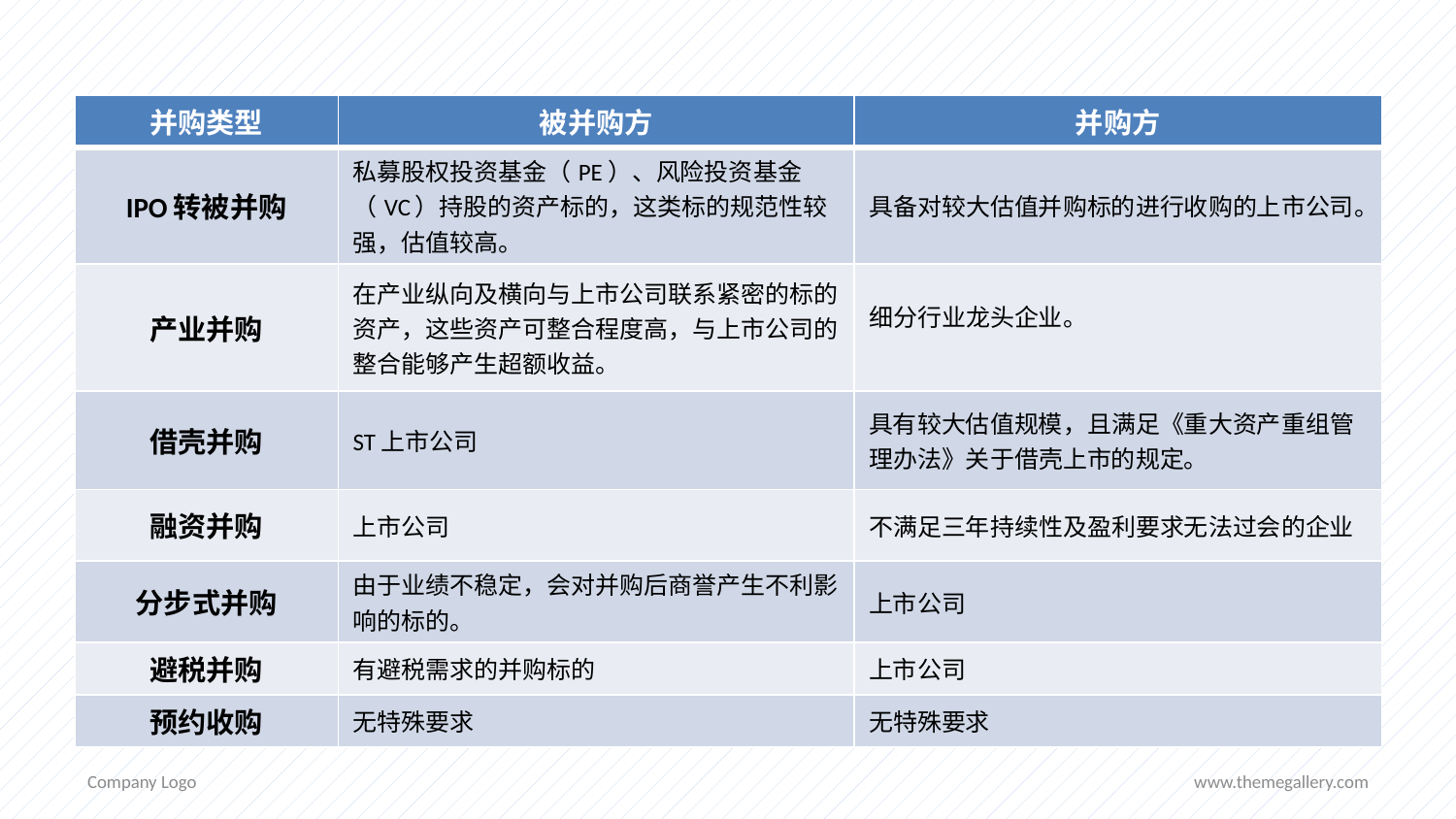

| 并购类型 | 被并购方 | 并购方 |
| --- | --- | --- |
| IPO转被并购 | 私募股权投资基金（PE）、风险投资基金（VC）持股的资产标的，这类标的规范性较强，估值较高。 | 具备对较大估值并购标的进行收购的上市公司。 |
| 产业并购 | 在产业纵向及横向与上市公司联系紧密的标的资产，这些资产可整合程度高，与上市公司的整合能够产生超额收益。 | 细分行业龙头企业。 |
| 借壳并购 | ST上市公司 | 具有较大估值规模，且满足《重大资产重组管理办法》关于借壳上市的规定。 |
| 融资并购 | 上市公司 | 不满足三年持续性及盈利要求无法过会的企业 |
| 分步式并购 | 由于业绩不稳定，会对并购后商誉产生不利影响的标的。 | 上市公司 |
| 避税并购 | 有避税需求的并购标的 | 上市公司 |
| 预约收购 | 无特殊要求 | 无特殊要求 |
Company Logo
www.themegallery.com